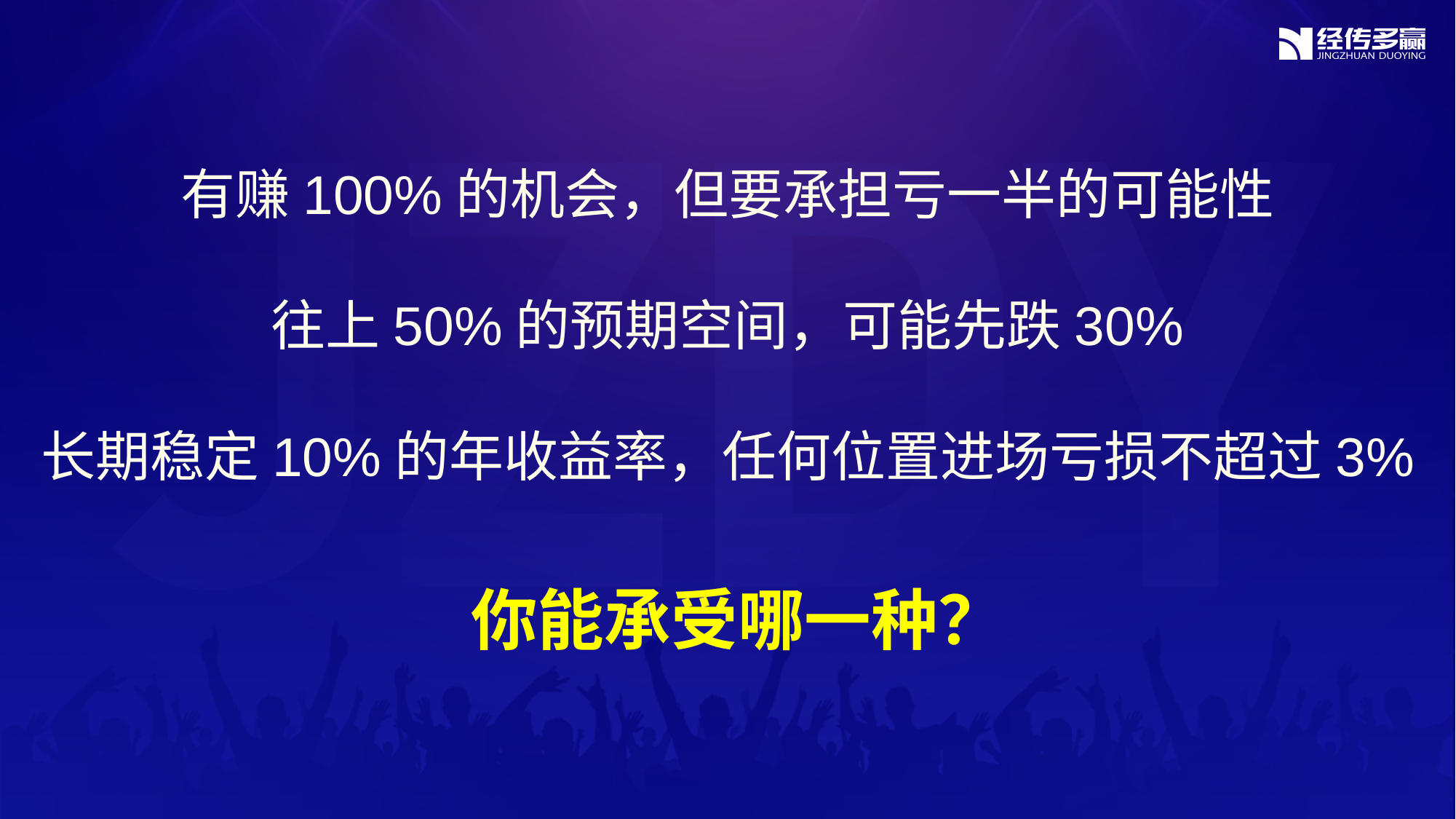

有赚100%的机会，但要承担亏一半的可能性

往上50%的预期空间，可能先跌30%

长期稳定10%的年收益率，任何位置进场亏损不超过3%
你能承受哪一种？